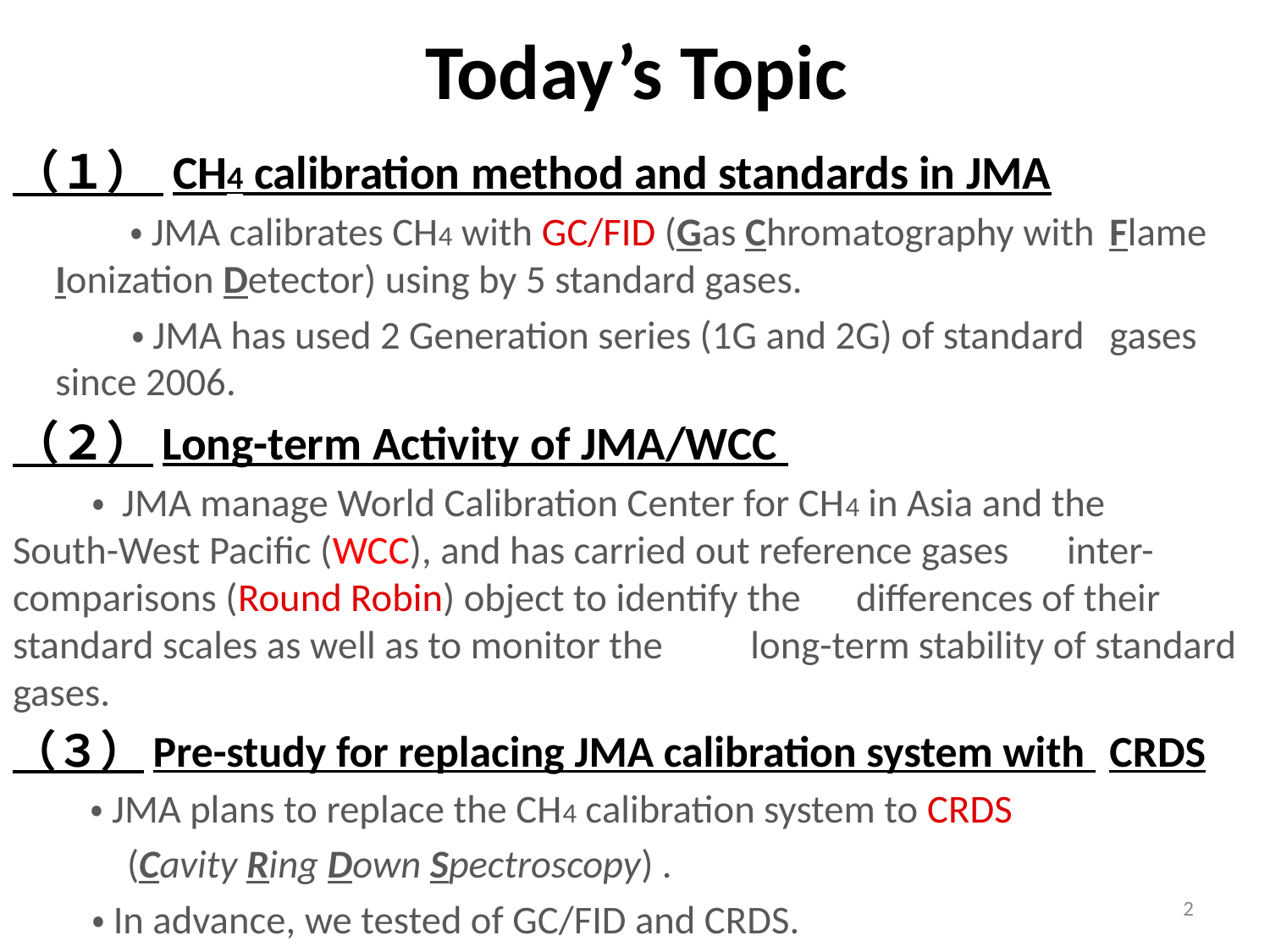

# Today’s Topic
（１） CH4 calibration method and standards in JMA
　　　・JMA calibrates CH4 with GC/FID (Gas Chromatography with 	Flame 	Ionization Detector) using by 5 standard gases.
　　　・JMA has used 2 Generation series (1G and 2G) of standard 	gases since 2006.
（２）Long-term Activity of JMA/WCC
　　・ JMA manage World Calibration Center for CH4 in Asia and the 	South-West Pacific (WCC), and has carried out reference gases 	inter-comparisons (Round Robin) object to identify the 	differences of their standard scales as well as to monitor the 	long-term stability of standard gases.
（３）Pre-study for replacing JMA calibration system with 	CRDS
　　・JMA plans to replace the CH4 calibration system to CRDS
	 (Cavity Ring Down Spectroscopy) .
　　・In advance, we tested of GC/FID and CRDS.
2